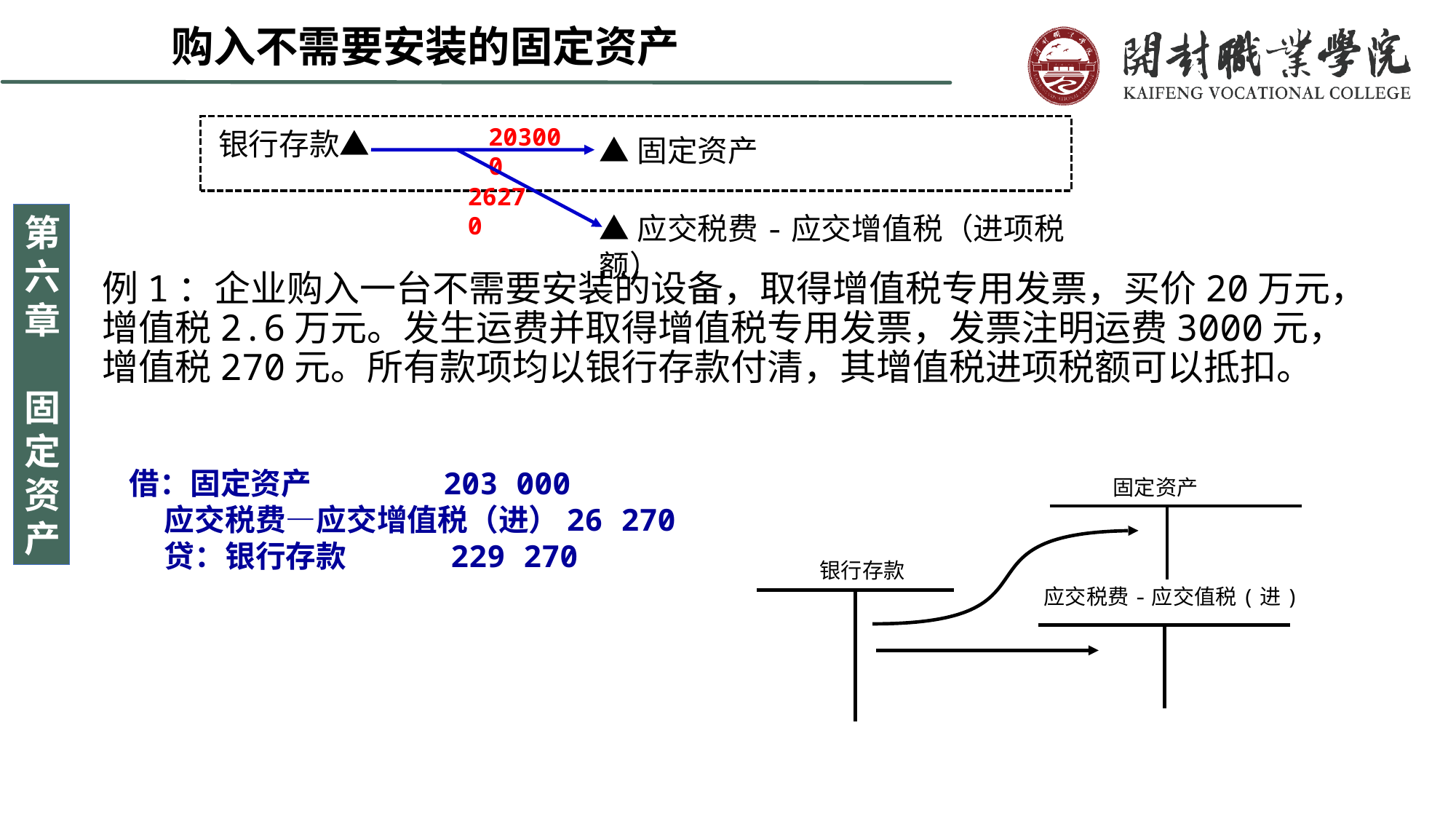

购入不需要安装的固定资产
203000
银行存款▲
▲固定资产

26270
▲应交税费-应交增值税（进项税额）

例1：企业购入一台不需要安装的设备，取得增值税专用发票，买价20万元，增值税2.6万元。发生运费并取得增值税专用发票，发票注明运费3000元，增值税270元。所有款项均以银行存款付清，其增值税进项税额可以抵扣。

借：固定资产                  203 000
    应交税费—应交增值税（进）26 270
    贷：银行存款              229 270
固定资产
银行存款

应交税费-应交值税(进)